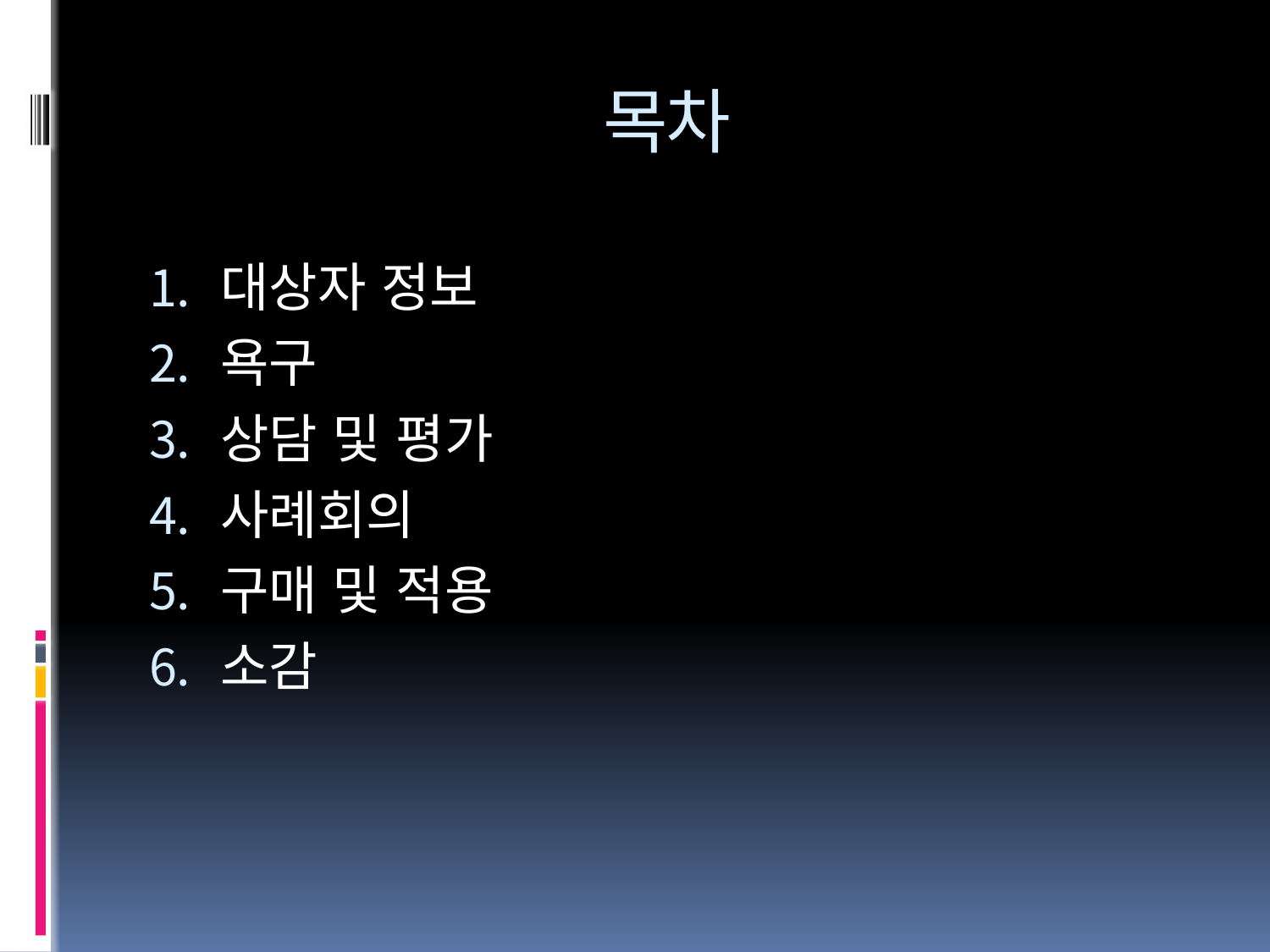

# 목차
대상자 정보
욕구
상담 및 평가
사례회의
구매 및 적용
소감